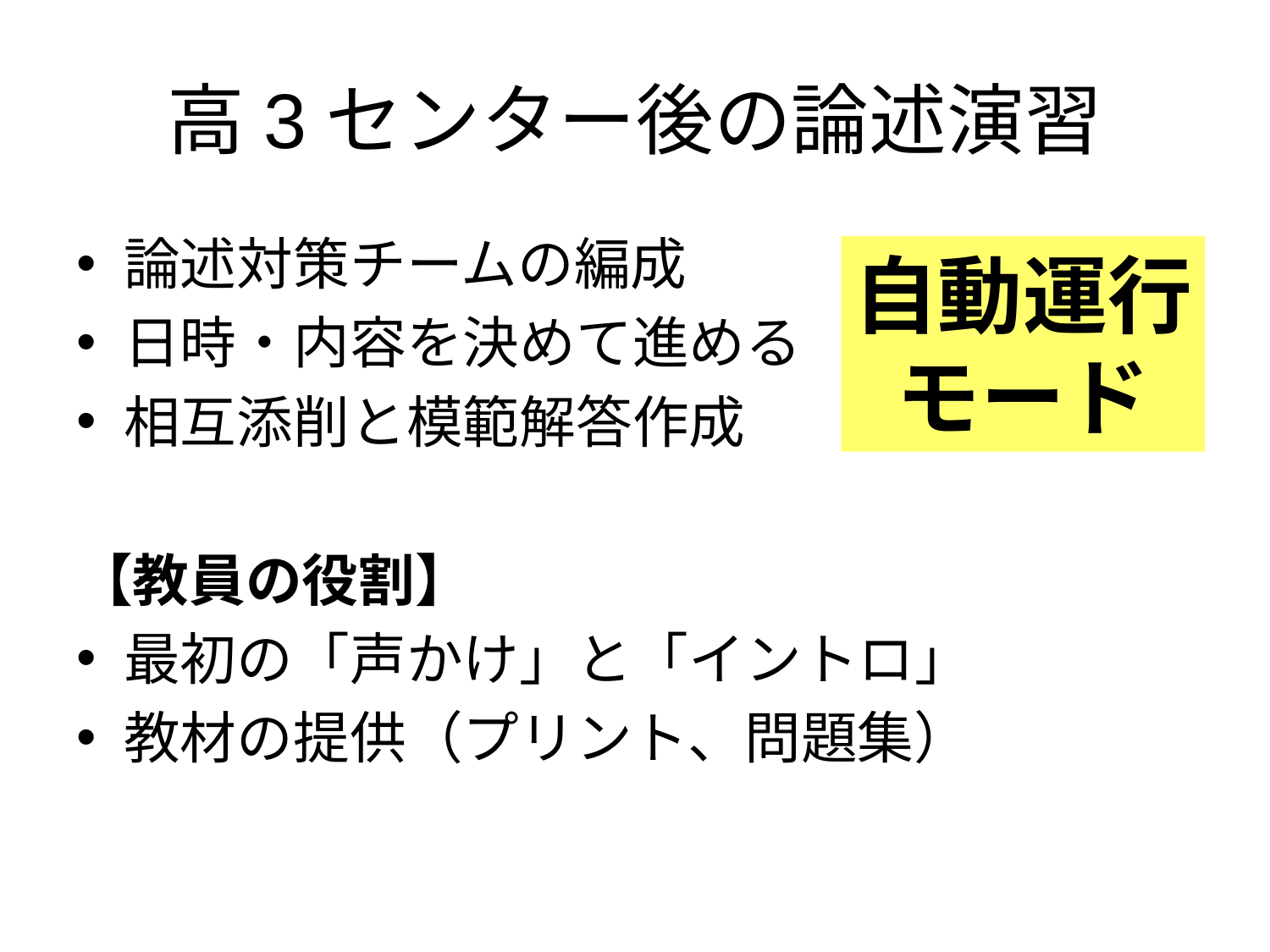

# 高3センター後の論述演習
論述対策チームの編成
日時・内容を決めて進める
相互添削と模範解答作成

【教員の役割】
最初の「声かけ」と「イントロ」
教材の提供（プリント、問題集）

自動運行
モード